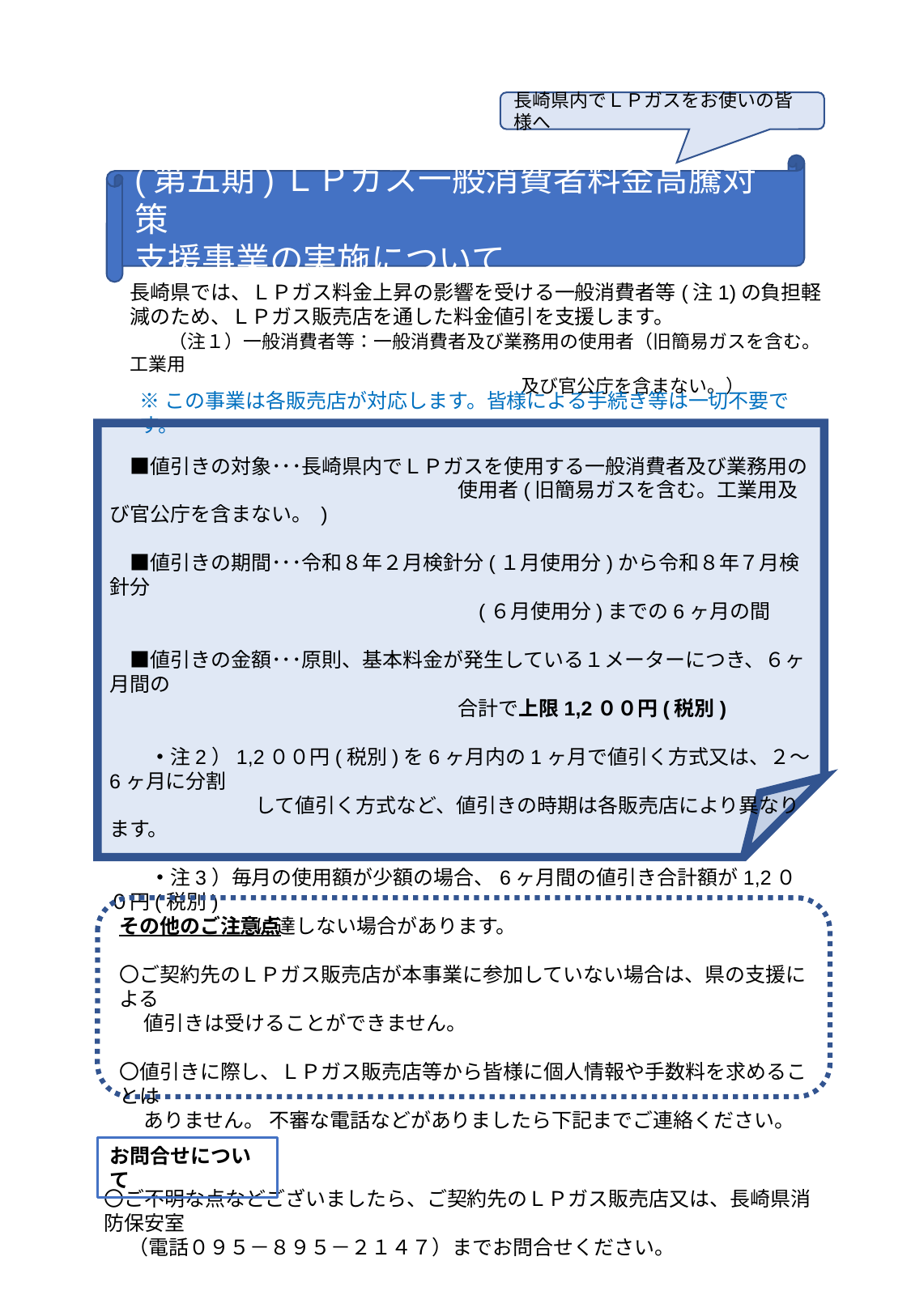

長崎県内でＬＰガスをお使いの皆様へ
(第五期)ＬＰガス一般消費者料金高騰対策
支援事業の実施について
長崎県では、ＬＰガス料金上昇の影響を受ける一般消費者等(注1)の負担軽減のため、ＬＰガス販売店を通した料金値引を支援します。
　　（注１）一般消費者等：一般消費者及び業務用の使用者（旧簡易ガスを含む。工業用
　　　　　　　　　　　　　　　　　　　　　及び官公庁を含まない。）
※この事業は各販売店が対応します。皆様による手続き等は一切不要です。

　■値引きの対象･･･長崎県内でＬＰガスを使用する一般消費者及び業務用の
　　　　　　　　　　　　　　　　　 使用者(旧簡易ガスを含む。工業用及び官公庁を含まない。 )

　■値引きの期間･･･令和８年２月検針分(１月使用分)から令和８年７月検針分
　　　　　　　　　　　　　　　　　　(６月使用分)までの6ヶ月の間

　■値引きの金額･･･原則、基本料金が発生している１メーターにつき、６ヶ月間の
　　　　　　　　　　　　　　　　　 合計で上限1,2００円(税別)

　　・注2）1,2００円(税別)を6ヶ月内の1ヶ月で値引く方式又は、２～6ヶ月に分割
　　　　　　　 して値引く方式など、値引きの時期は各販売店により異なります。

　　・注3）毎月の使用額が少額の場合、6ヶ月間の値引き合計額が1,2００円(税別)
　　　　　　　 に達しない場合があります。
その他のご注意点

〇ご契約先のＬＰガス販売店が本事業に参加していない場合は、県の支援による
　 値引きは受けることができません。

〇値引きに際し、ＬＰガス販売店等から皆様に個人情報や手数料を求めることは
　 ありません。 不審な電話などがありましたら下記までご連絡ください。
お問合せについて
〇ご不明な点などございましたら、ご契約先のＬＰガス販売店又は、長崎県消防保安室
　 （電話０９５－８９５－２１４７）までお問合せください。